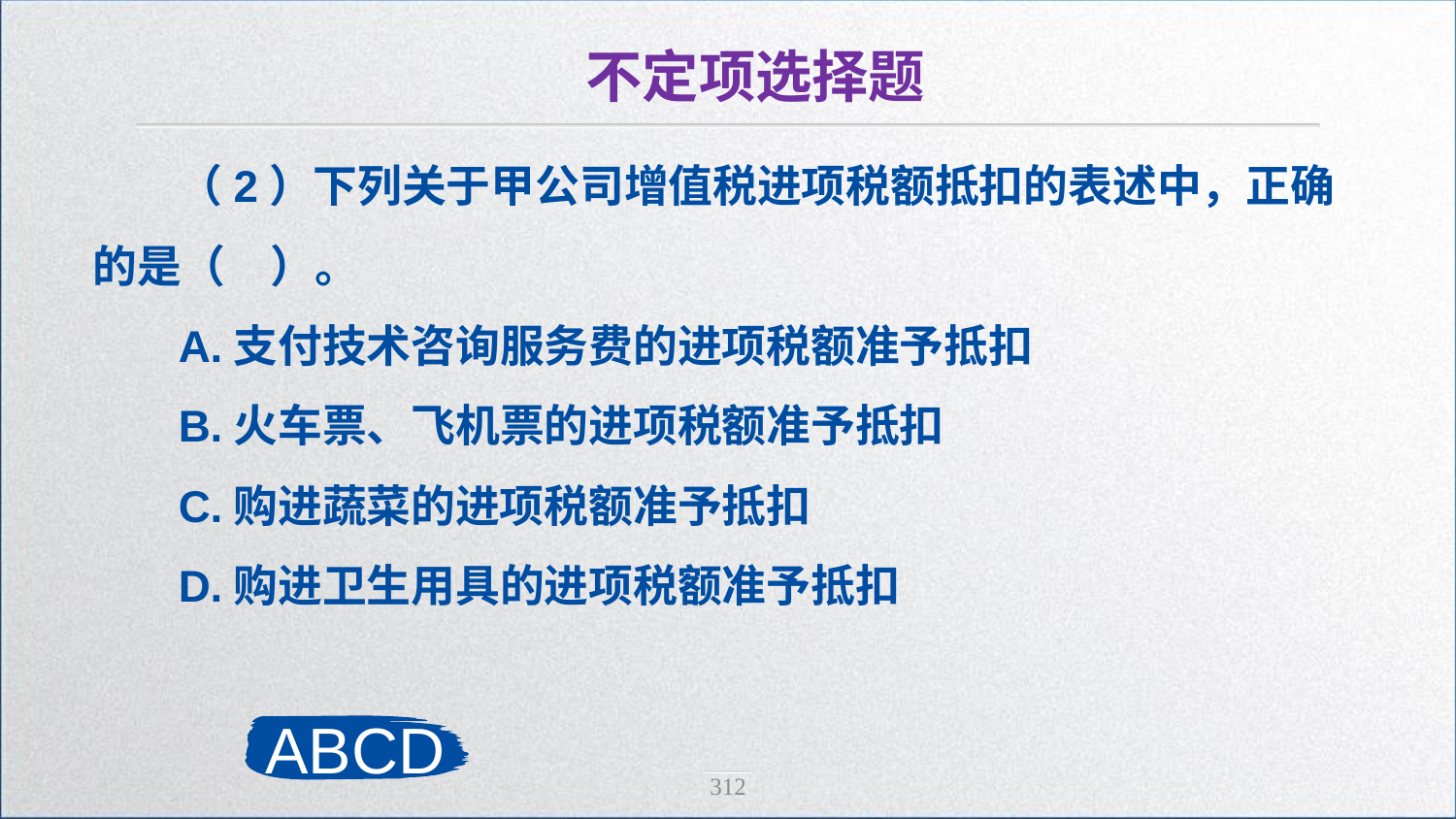

不定项选择题
（2）下列关于甲公司增值税进项税额抵扣的表述中，正确的是（　）。
A.支付技术咨询服务费的进项税额准予抵扣
B.火车票、飞机票的进项税额准予抵扣
C.购进蔬菜的进项税额准予抵扣
D.购进卫生用具的进项税额准予抵扣
ABCD

312